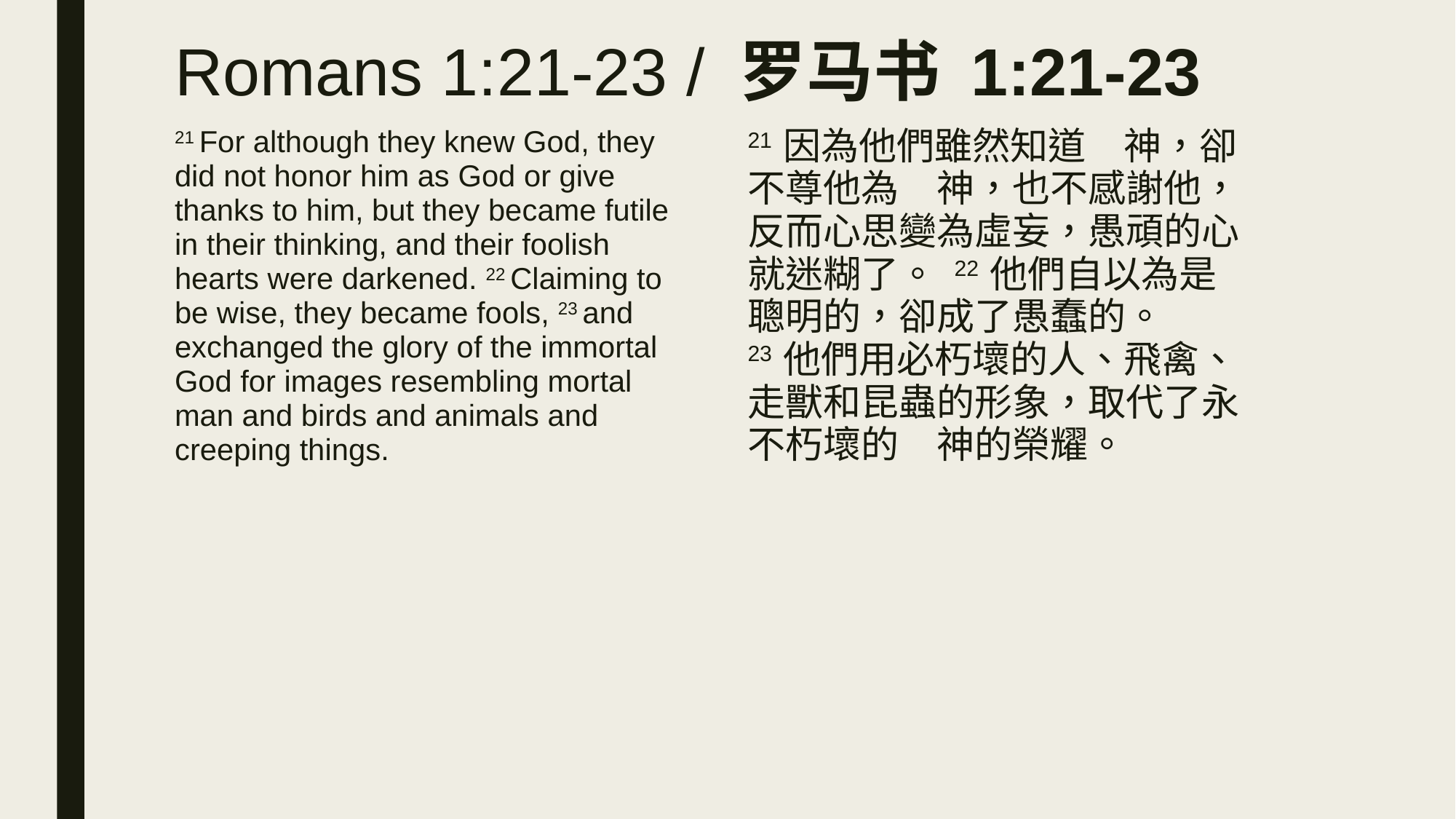

# Romans 1:21-23 / 罗马书 1:21-23
21 For although they knew God, they did not honor him as God or give thanks to him, but they became futile in their thinking, and their foolish hearts were darkened. 22 Claiming to be wise, they became fools, 23 and exchanged the glory of the immortal God for images resembling mortal man and birds and animals and creeping things.
21 因為他們雖然知道　神，卻不尊他為　神，也不感謝他，反而心思變為虛妄，愚頑的心就迷糊了。 22 他們自以為是聰明的，卻成了愚蠢的。 23 他們用必朽壞的人、飛禽、走獸和昆蟲的形象，取代了永不朽壞的　神的榮耀。